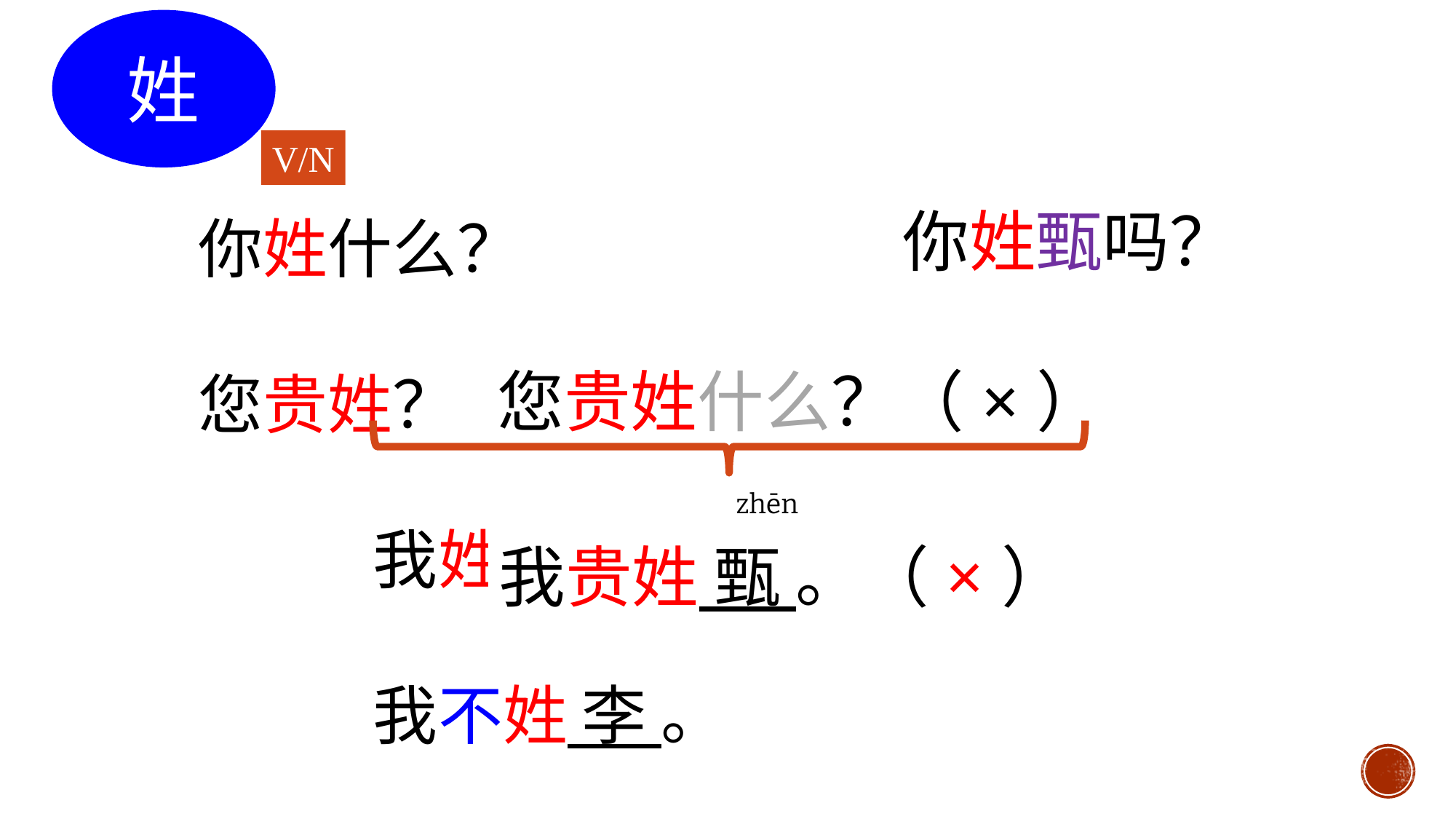

姓

你姓甄吗？
你姓什么？
您贵姓？
           我姓 甄 。
           我不姓 李 。
V/N
您贵姓什么？（×）
我贵姓 甄 。（×）
zhēn